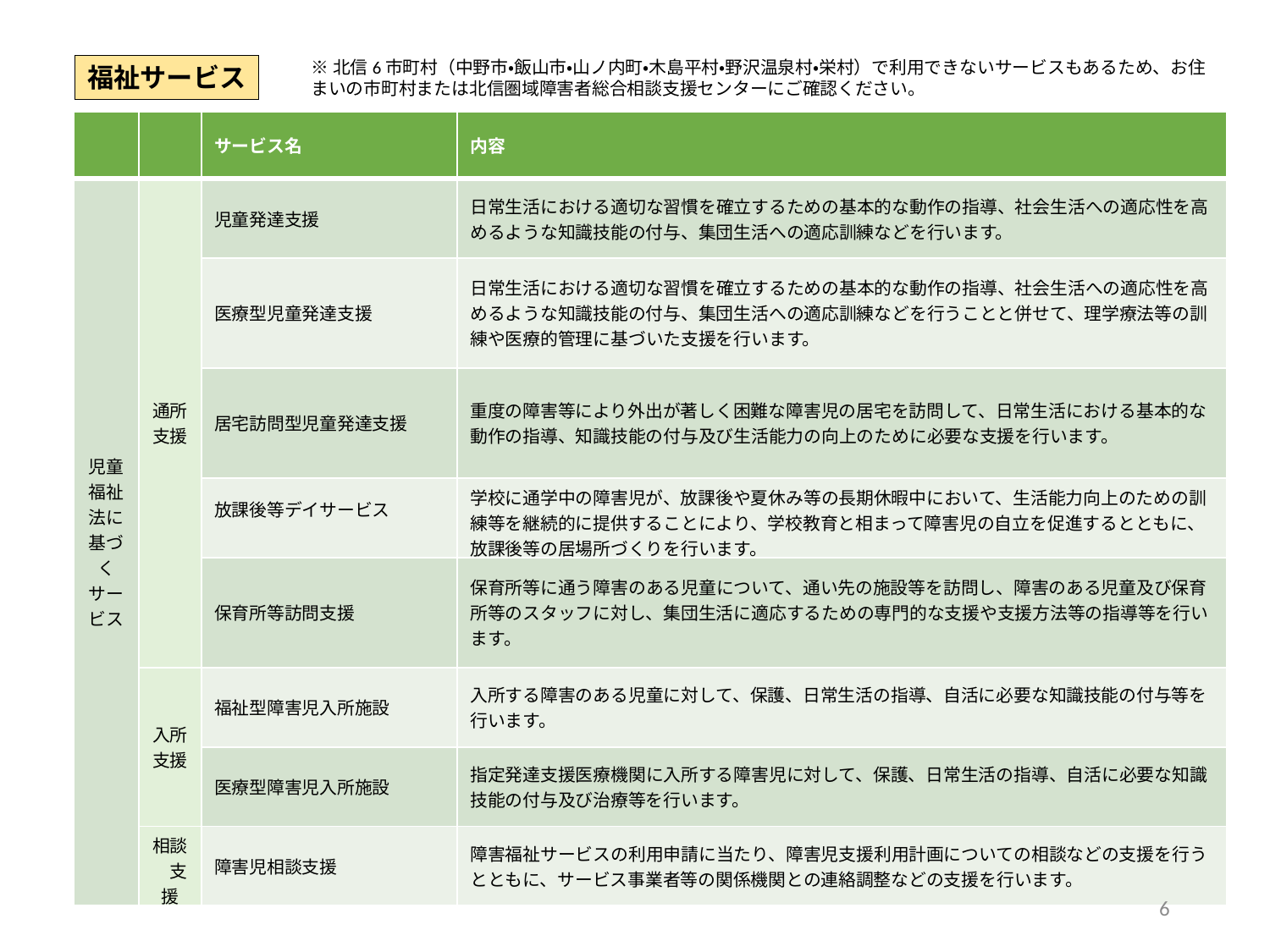

※北信6市町村（中野市・飯山市・山ノ内町・木島平村・野沢温泉村・栄村）で利用できないサービスもあるため、お住まいの市町村または北信圏域障害者総合相談支援センターにご確認ください。
福祉サービス
|  |  | サービス名 | 内容 |
| --- | --- | --- | --- |
| 児童福祉法に基づくサービス | 通所支援 | 児童発達支援 | 日常生活における適切な習慣を確立するための基本的な動作の指導、社会生活への適応性を高めるような知識技能の付与、集団生活への適応訓練などを行います。 |
|  |  | 医療型児童発達支援 | 日常生活における適切な習慣を確立するための基本的な動作の指導、社会生活への適応性を高めるような知識技能の付与、集団生活への適応訓練などを行うことと併せて、理学療法等の訓練や医療的管理に基づいた支援を行います。 |
|  |  | 居宅訪問型児童発達支援 | 重度の障害等により外出が著しく困難な障害児の居宅を訪問して、日常生活における基本的な動作の指導、知識技能の付与及び生活能力の向上のために必要な支援を行います。 |
|  |  | 放課後等デイサービス | 学校に通学中の障害児が、放課後や夏休み等の長期休暇中において、生活能力向上のための訓練等を継続的に提供することにより、学校教育と相まって障害児の自立を促進するとともに、放課後等の居場所づくりを行います。 |
|  |  | 保育所等訪問支援 | 保育所等に通う障害のある児童について、通い先の施設等を訪問し、障害のある児童及び保育所等のスタッフに対し、集団生活に適応するための専門的な支援や支援方法等の指導等を行います。 |
|  | 入所支援 | 福祉型障害児入所施設 | 入所する障害のある児童に対して、保護、日常生活の指導、自活に必要な知識技能の付与等を行います。 |
|  |  | 医療型障害児入所施設 | 指定発達支援医療機関に入所する障害児に対して、保護、日常生活の指導、自活に必要な知識技能の付与及び治療等を行います。 |
|  | 相談　支援 | 障害児相談支援 | 障害福祉サービスの利用申請に当たり、障害児支援利用計画についての相談などの支援を行うとともに、サービス事業者等の関係機関との連絡調整などの支援を行います。 |
6